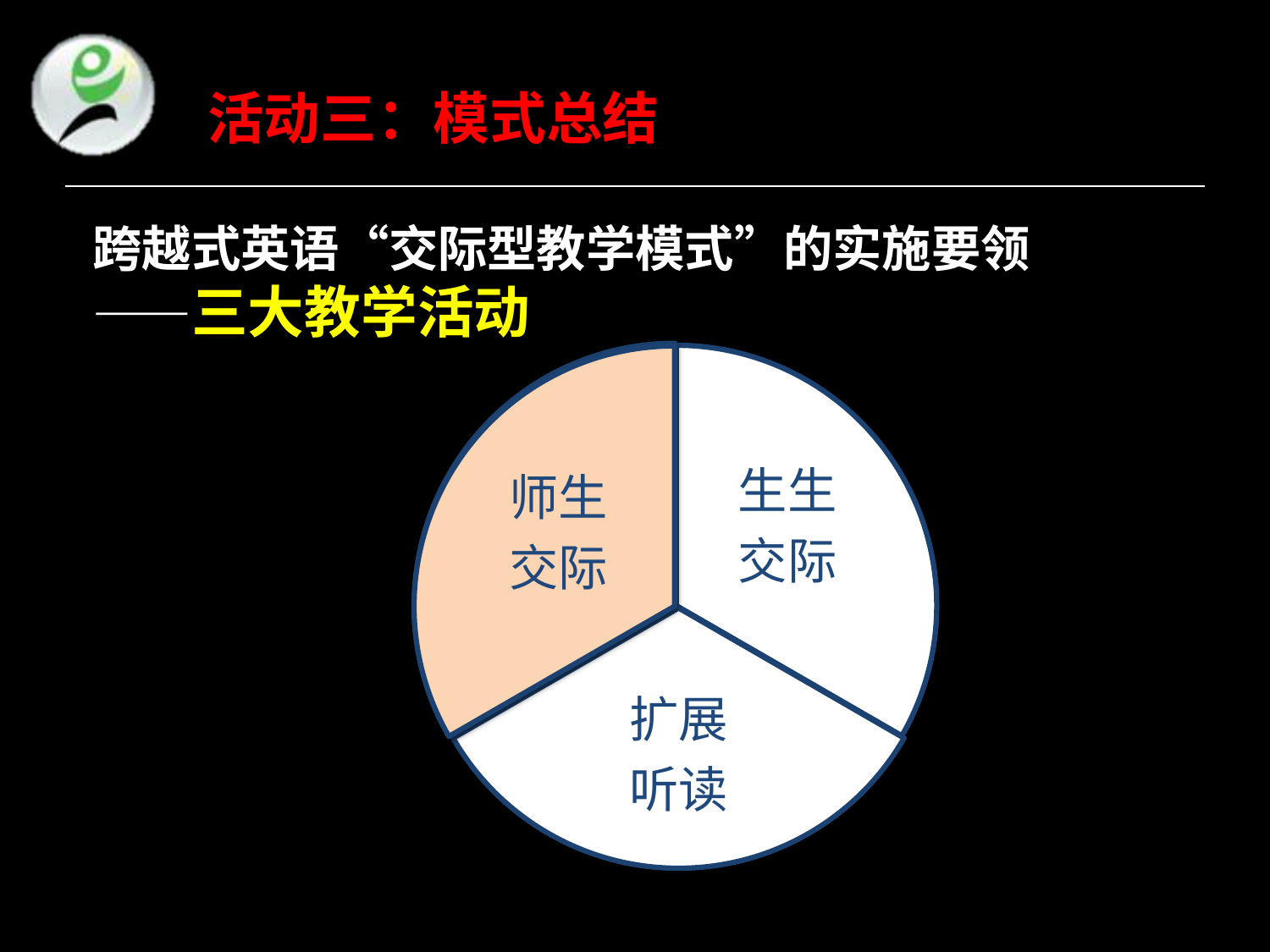

活动三：模式总结
# 跨越式英语“交际型教学模式”的实施要领 ——三大教学活动
师生
交际
生生
交际
师生
交际
扩展
听读